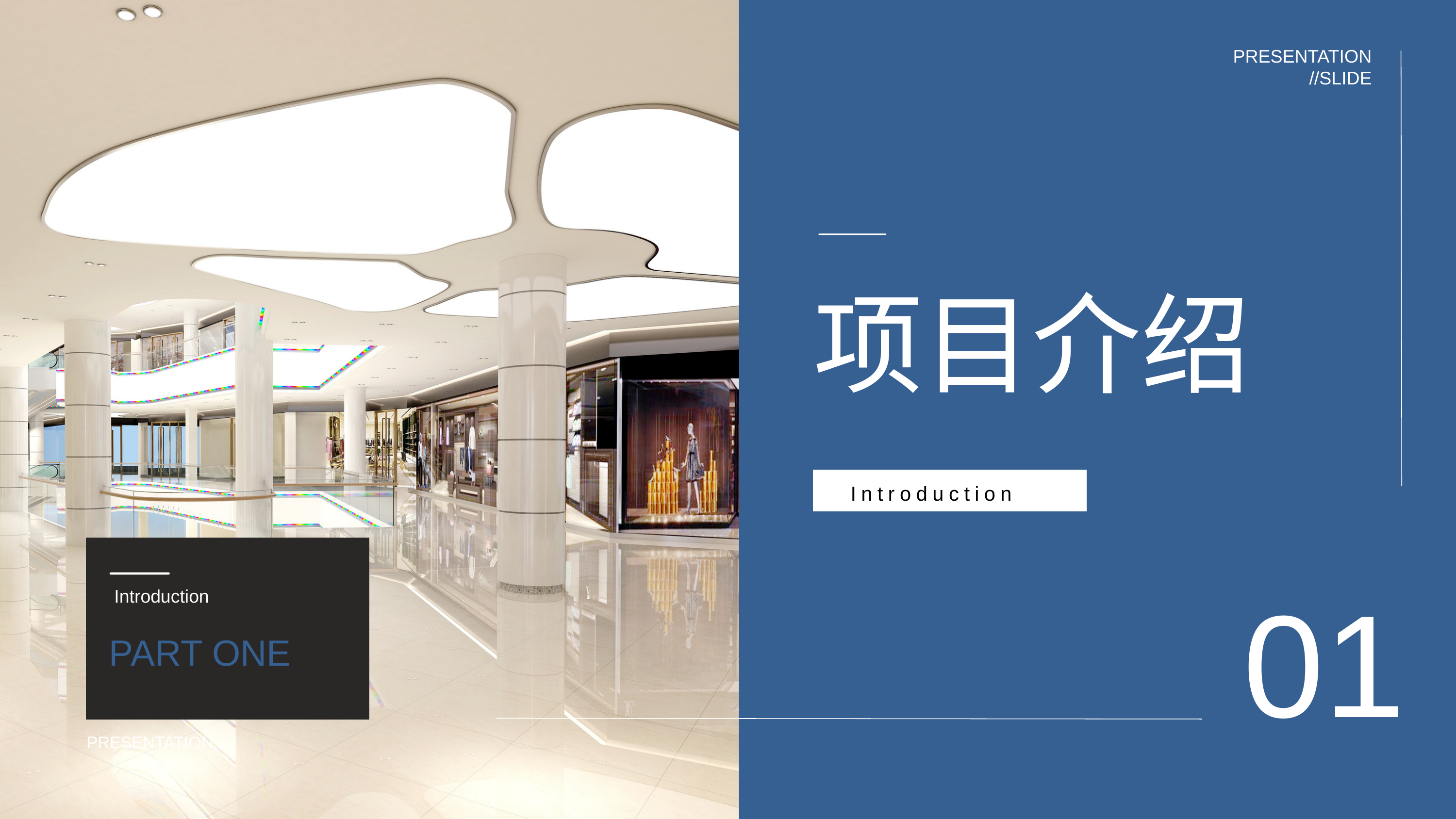

PRESENTATION
//SLIDE

项目介绍

 Introduction

01

 Introduction
PART ONE

PRESENTATION